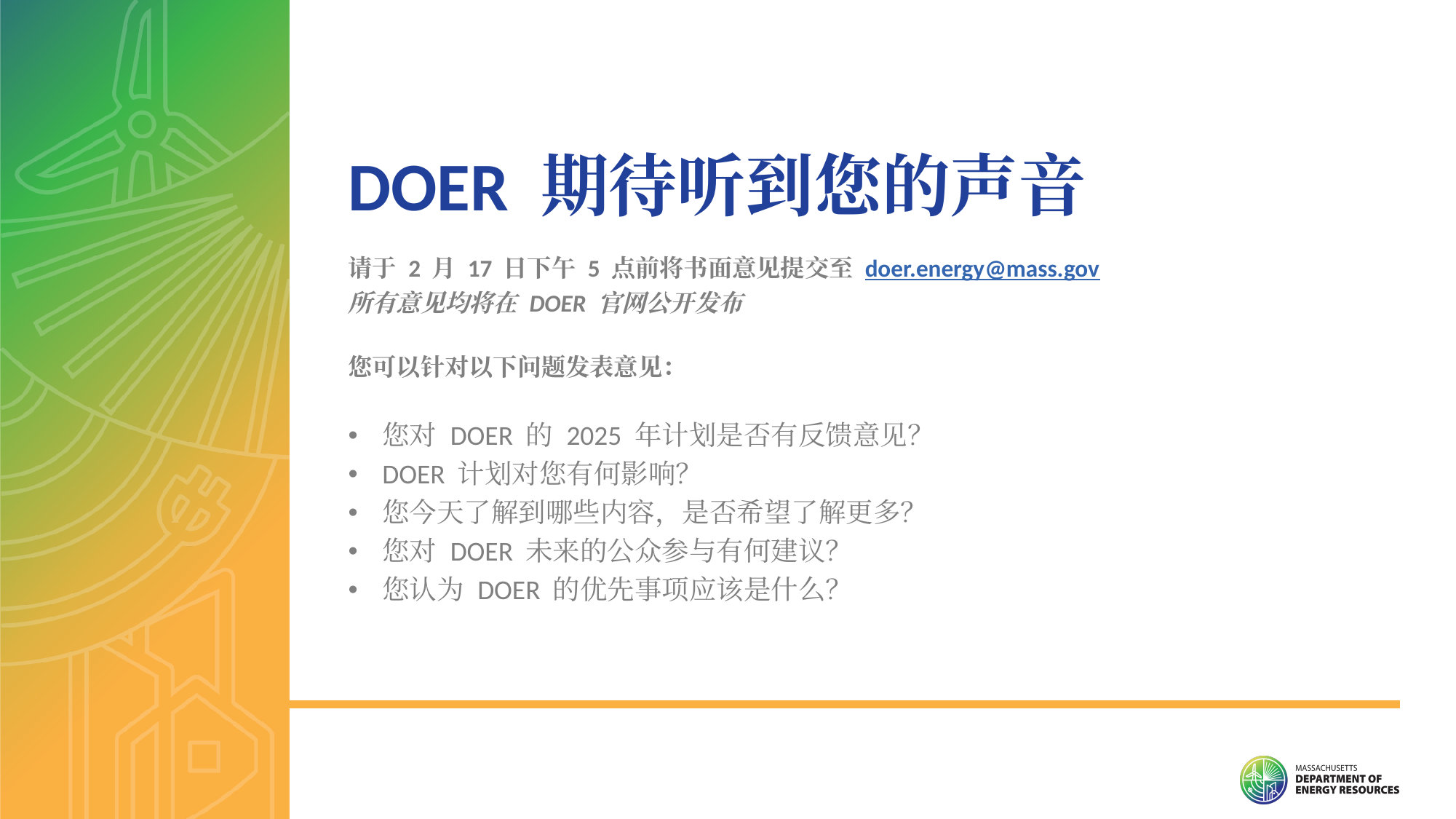

DOER 期待听到您的声音
请于 2 月 17 日下午 5 点前将书面意见提交至 doer.energy@mass.gov
所有意见均将在 DOER 官网公开发布

您可以针对以下问题发表意见：

您对 DOER 的 2025 年计划是否有反馈意见？
DOER 计划对您有何影响？
您今天了解到哪些内容，是否希望了解更多？
您对 DOER 未来的公众参与有何建议？
您认为 DOER 的优先事项应该是什么？